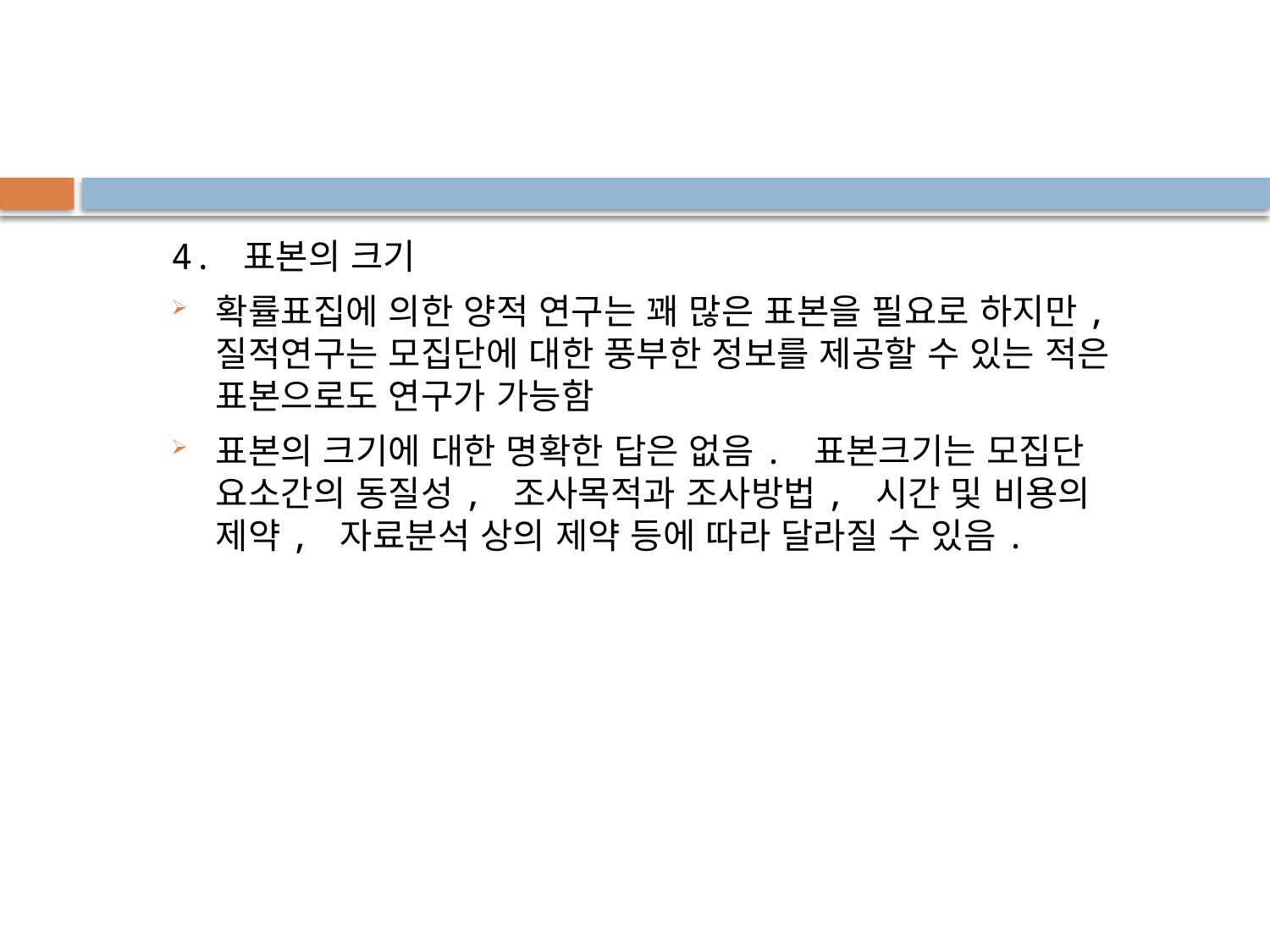

4. 표본의 크기
확률표집에 의한 양적 연구는 꽤 많은 표본을 필요로 하지만, 질적연구는 모집단에 대한 풍부한 정보를 제공할 수 있는 적은 표본으로도 연구가 가능함
표본의 크기에 대한 명확한 답은 없음. 표본크기는 모집단 요소간의 동질성, 조사목적과 조사방법, 시간 및 비용의 제약, 자료분석 상의 제약 등에 따라 달라질 수 있음.